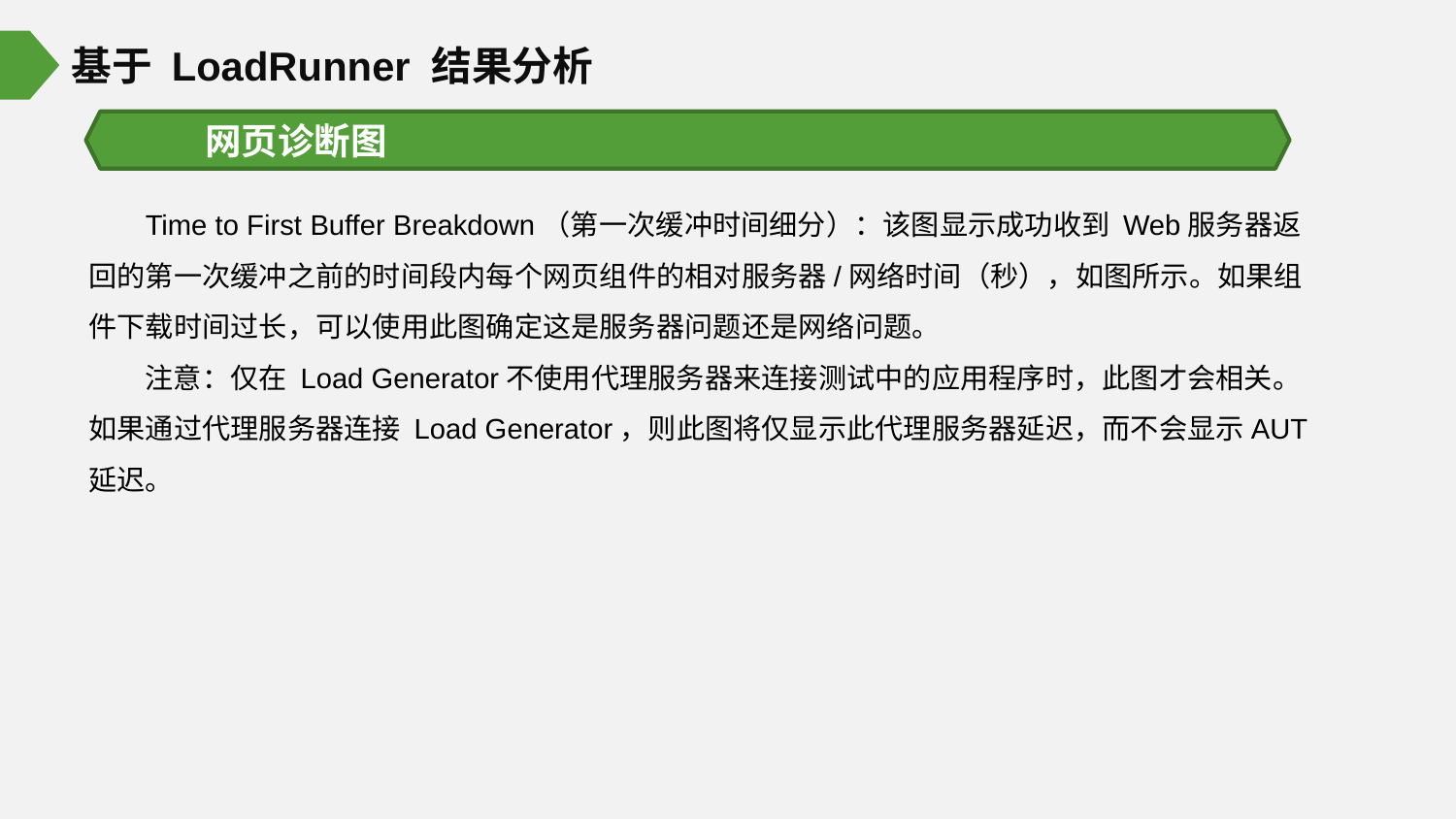

基于 LoadRunner 结果分析
网页诊断图
Time to First Buffer Breakdown（第一次缓冲时间细分）：该图显示成功收到 Web服务器返回的第一次缓冲之前的时间段内每个网页组件的相对服务器/网络时间（秒），如图所示。如果组件下载时间过长，可以使用此图确定这是服务器问题还是网络问题。
注意：仅在 Load Generator不使用代理服务器来连接测试中的应用程序时，此图才会相关。如果通过代理服务器连接 Load Generator，则此图将仅显示此代理服务器延迟，而不会显示AUT延迟。